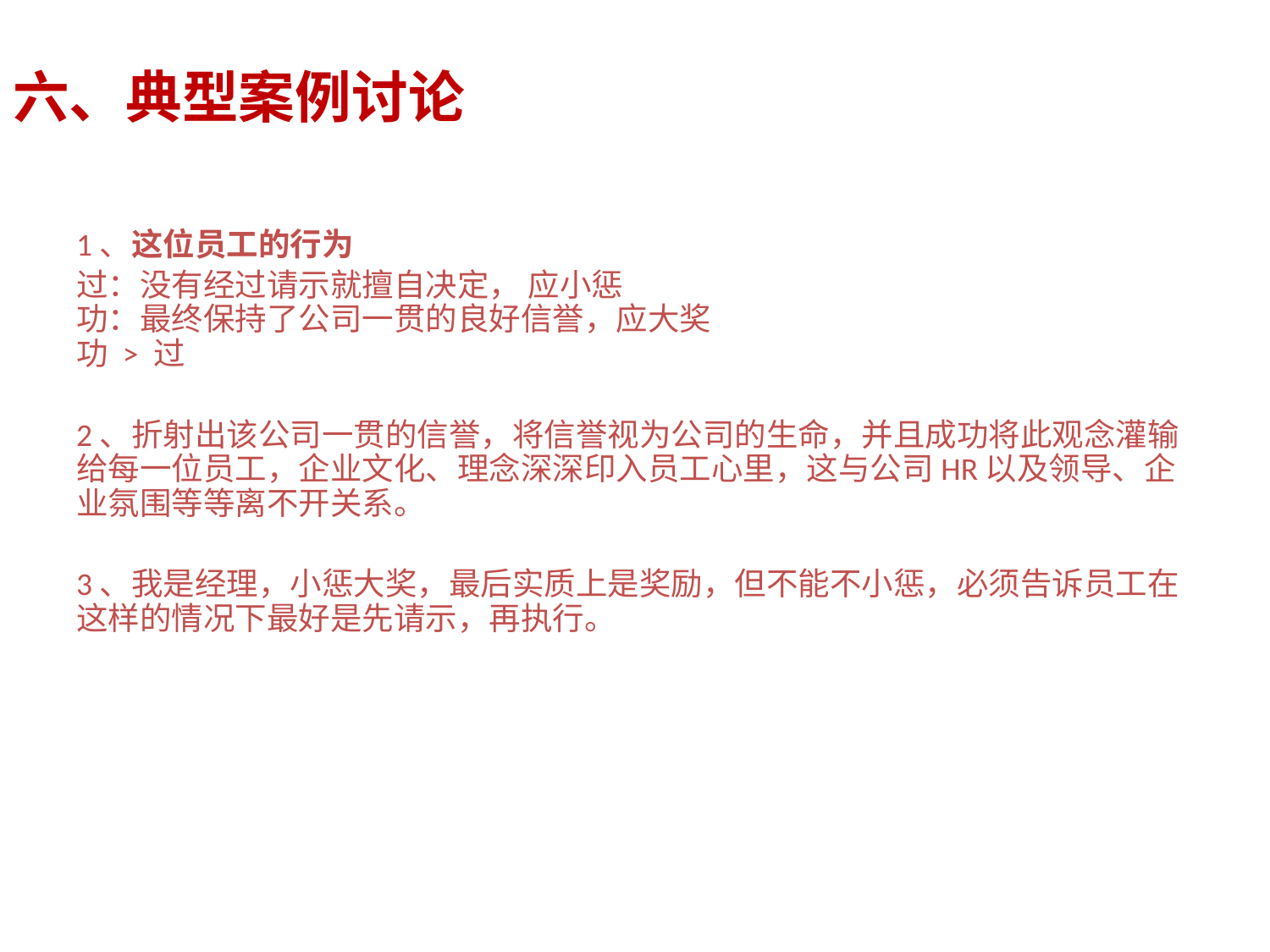

# 六、典型案例讨论
1、这位员工的行为
过：没有经过请示就擅自决定， 应小惩
功：最终保持了公司一贯的良好信誉，应大奖
功 > 过

2、折射出该公司一贯的信誉，将信誉视为公司的生命，并且成功将此观念灌输给每一位员工，企业文化、理念深深印入员工心里，这与公司HR以及领导、企业氛围等等离不开关系。

3、我是经理，小惩大奖，最后实质上是奖励，但不能不小惩，必须告诉员工在这样的情况下最好是先请示，再执行。